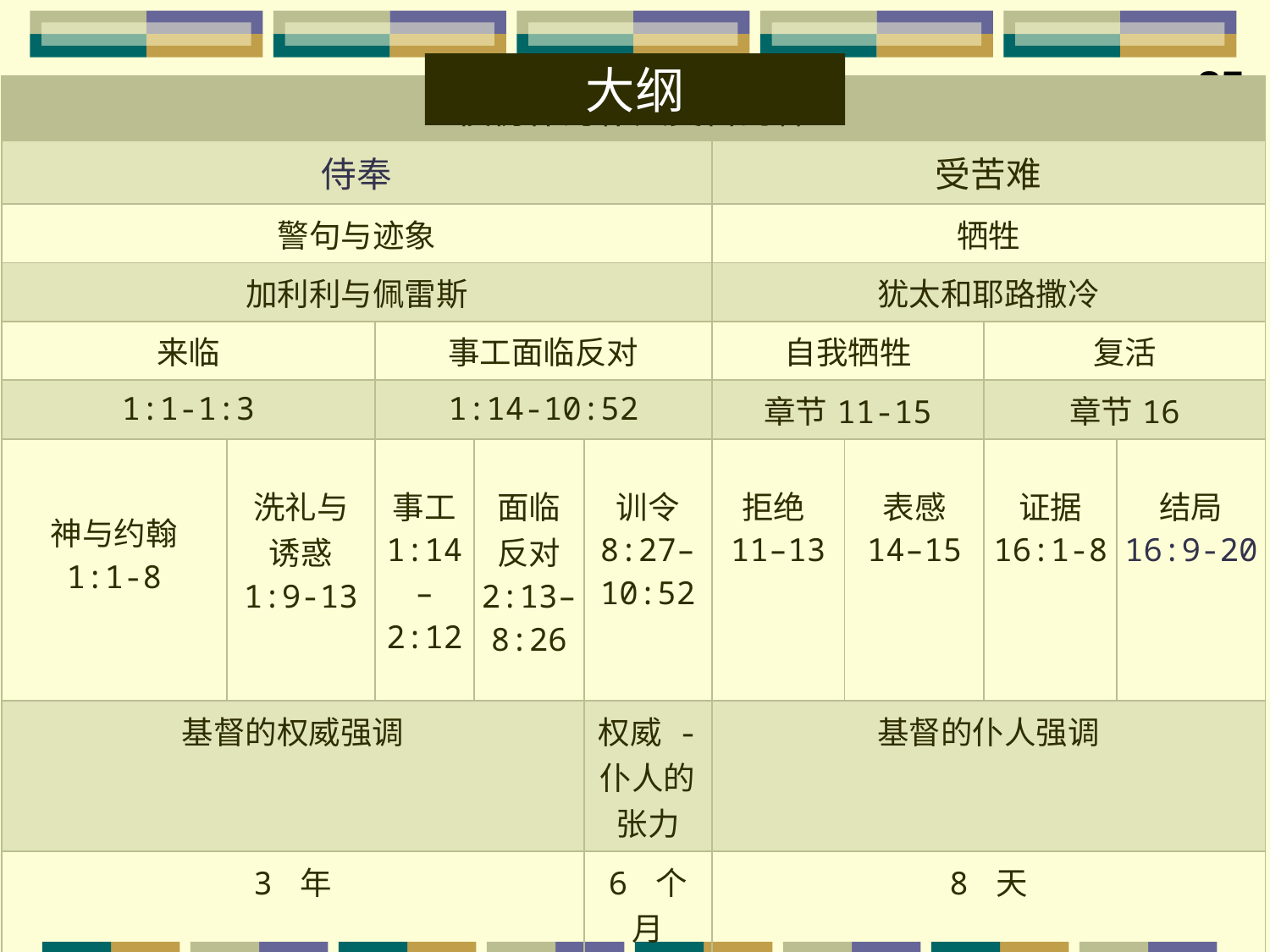

85
大纲
Outline
| 模仿作为仆人受苦的神 |  |  |  |  |  |  |  |  |
| --- | --- | --- | --- | --- | --- | --- | --- | --- |
| 侍奉 |  |  |  |  | 受苦难 |  |  |  |
| 警句与迹象 |  |  |  |  | 牺牲 |  |  |  |
| 加利利与佩雷斯 |  |  |  |  | 犹太和耶路撒冷 |  |  |  |
| 来临 |  | 事工面临反对 |  |  | 自我牺牲 |  | 复活 |  |
| 1:1-1:3 |  | 1:14-10:52 |  |  | 章节11-15 |  | 章节16 |  |
| 神与约翰 1:1-8 | 洗礼与 诱惑 1:9-13 | 事工 1:14–2:12 | 面临 反对 2:13–8:26 | 训令 8:27–10:52 | 拒绝11–13 | 表感 14–15 | 证据 16:1-8 | 结局 16:9-20 |
| 基督的权威强调 |  |  |  | 权威 - 仆人的张力 | 基督的仆人强调 |  |  |  |
| 3 年 |  |  |  | 6 个月 | 8 天 |  |  |  |
| 罗马 |  |  |  |  |  |  |  |  |
| Written AD 64-68 Covers AD 29-33 |  |  |  |  |  |  |  |  |